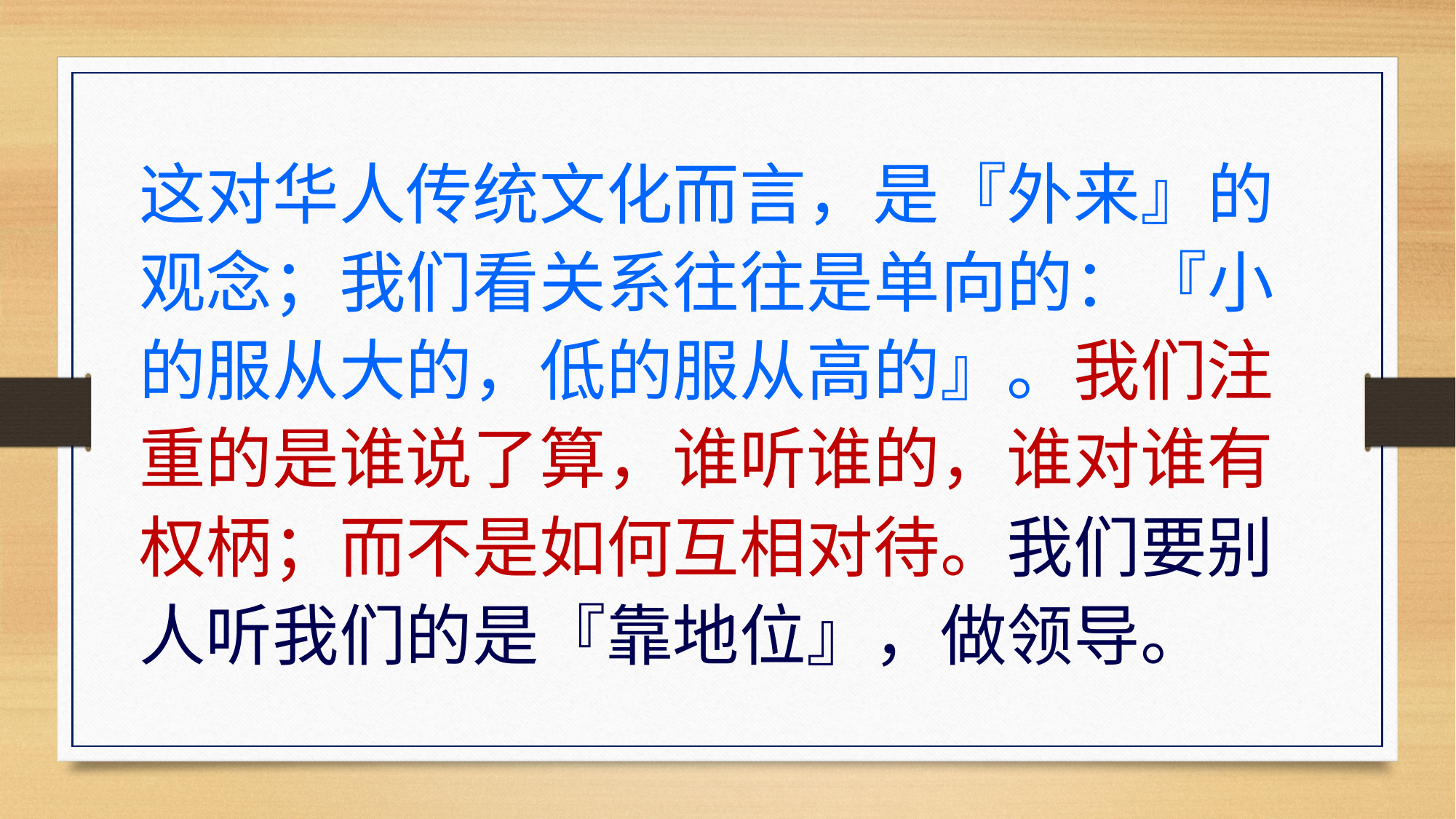

这对华人传统文化而言，是『外来』的观念；我们看关系往往是单向的：『小的服从大的，低的服从高的』。我们注重的是谁说了算，谁听谁的，谁对谁有权柄；而不是如何互相对待。我们要别人听我们的是『靠地位』，做领导。